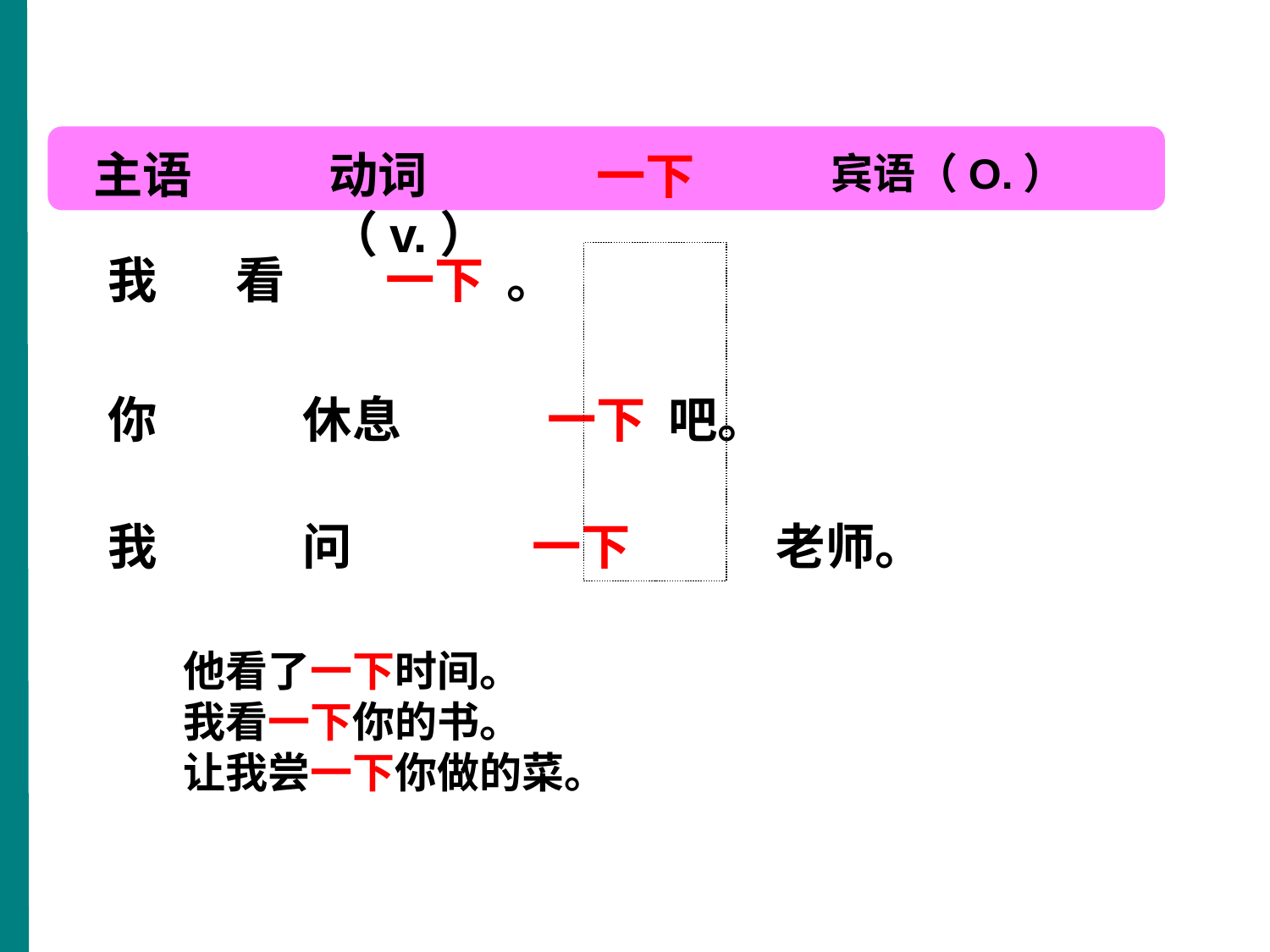

主语
动词（v.）
一下
宾语（O.）
我       看         一下  。

你             休息             一下  吧。

我             问                一下             老师。
他看了一下时间。
我看一下你的书。
让我尝一下你做的菜。

13